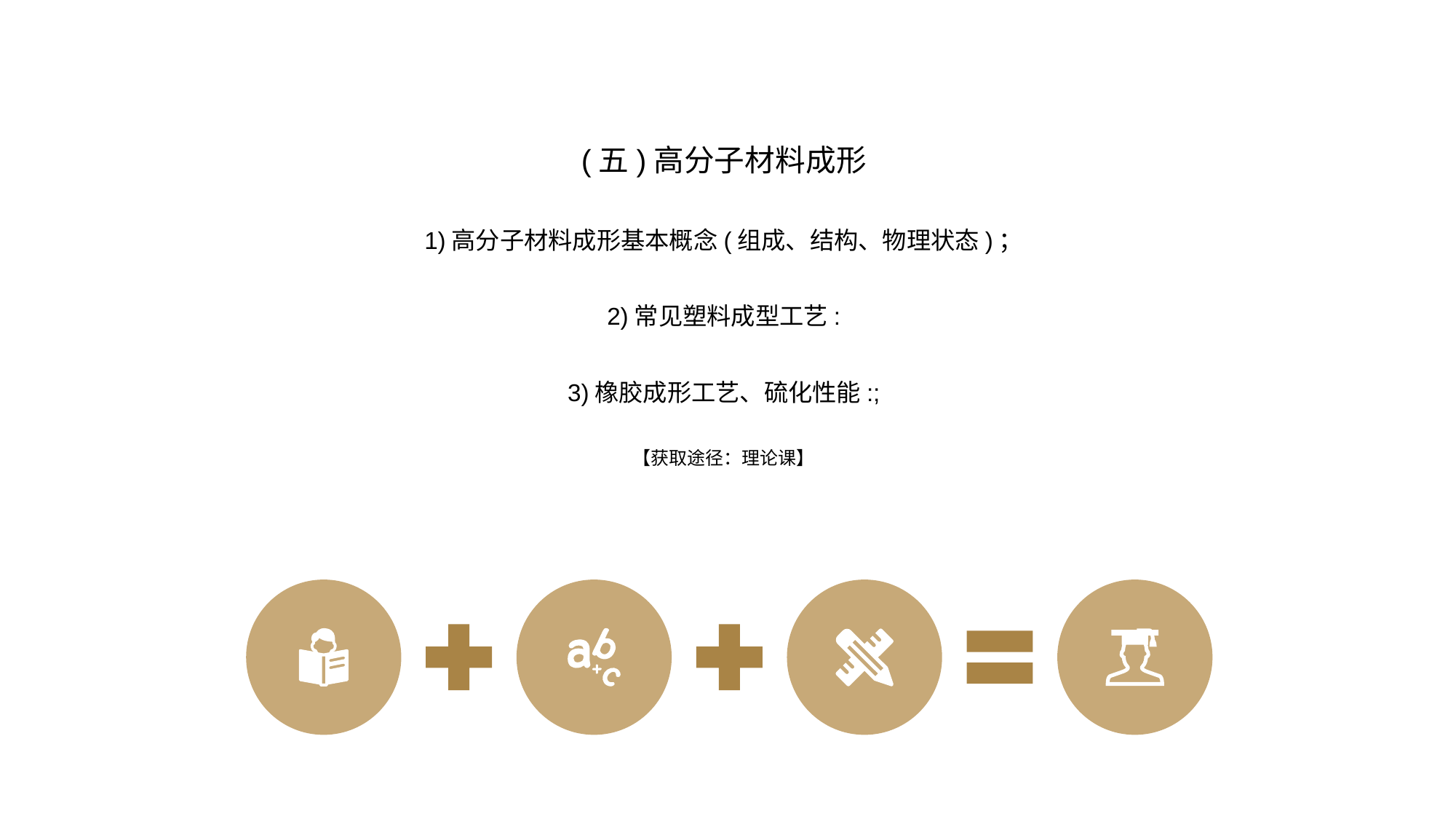

(五)高分子材料成形
1)高分子材料成形基本概念(组成、结构、物理状态)；
2)常见塑料成型工艺:
3)橡胶成形工艺、硫化性能:;
【获取途径：理论课】